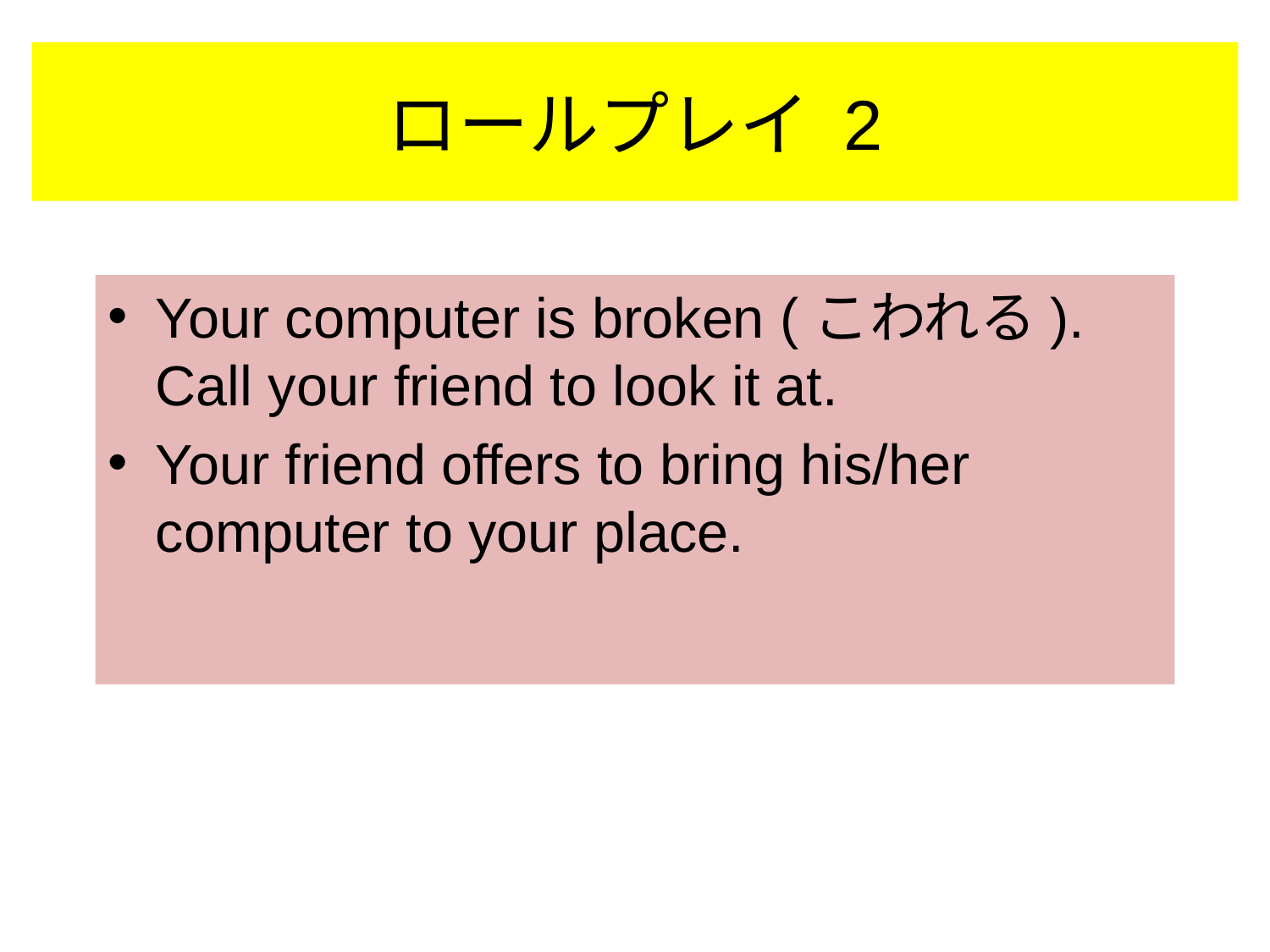

# ロールプレイ 2
Your computer is broken (こわれる). Call your friend to look it at.
Your friend offers to bring his/her computer to your place.